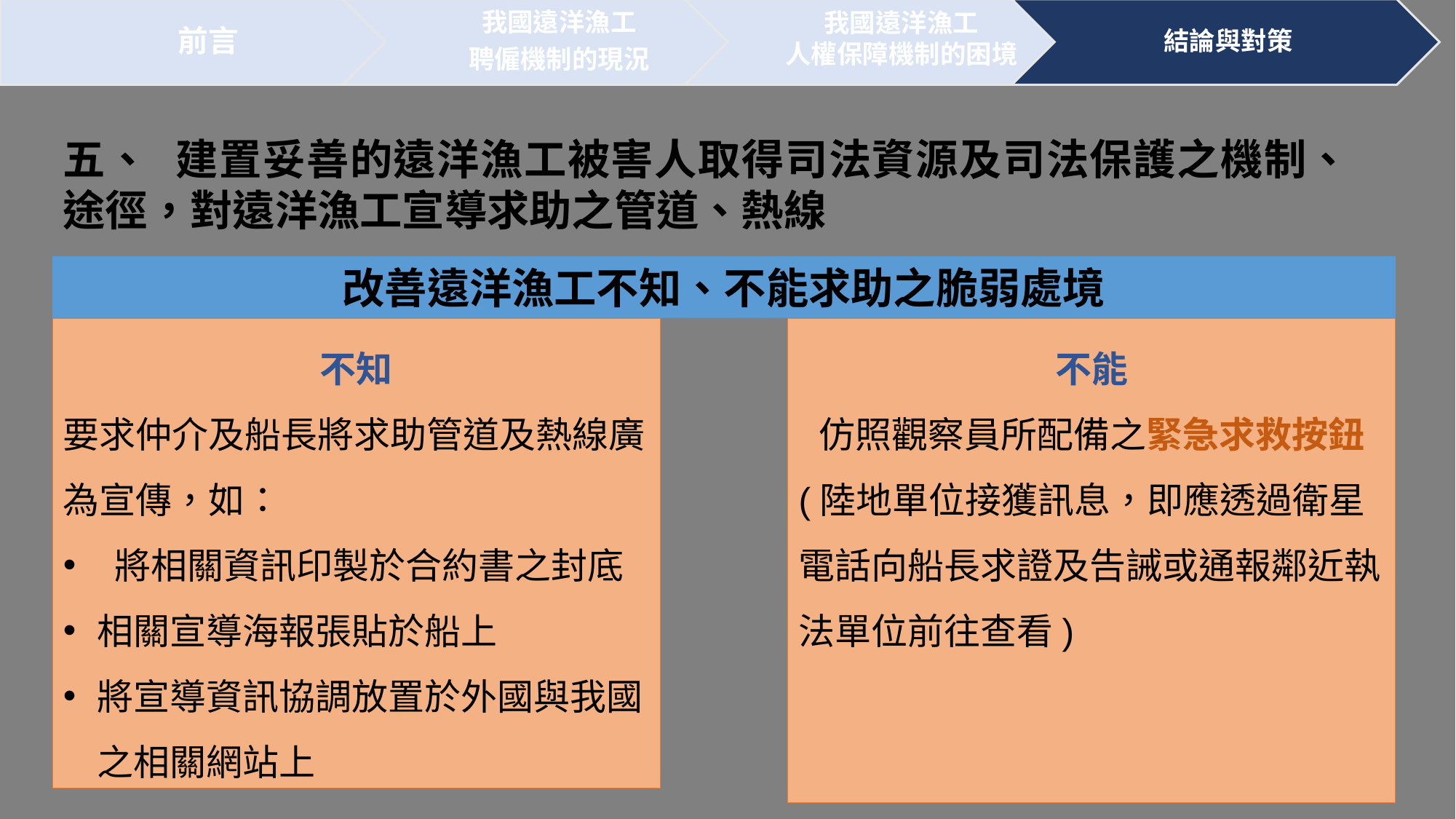

前言
我國遠洋漁工
聘僱機制的現況
我國遠洋漁工
人權保障機制的困境
結論與對策
五、	建置妥善的遠洋漁工被害人取得司法資源及司法保護之機制、途徑，對遠洋漁工宣導求助之管道、熱線
改善遠洋漁工不知、不能求助之脆弱處境
不知
要求仲介及船長將求助管道及熱線廣為宣傳，如：
 將相關資訊印製於合約書之封底
相關宣導海報張貼於船上
將宣導資訊協調放置於外國與我國之相關網站上
不能
仿照觀察員所配備之緊急求救按鈕
(陸地單位接獲訊息，即應透過衛星電話向船長求證及告誡或通報鄰近執法單位前往查看)